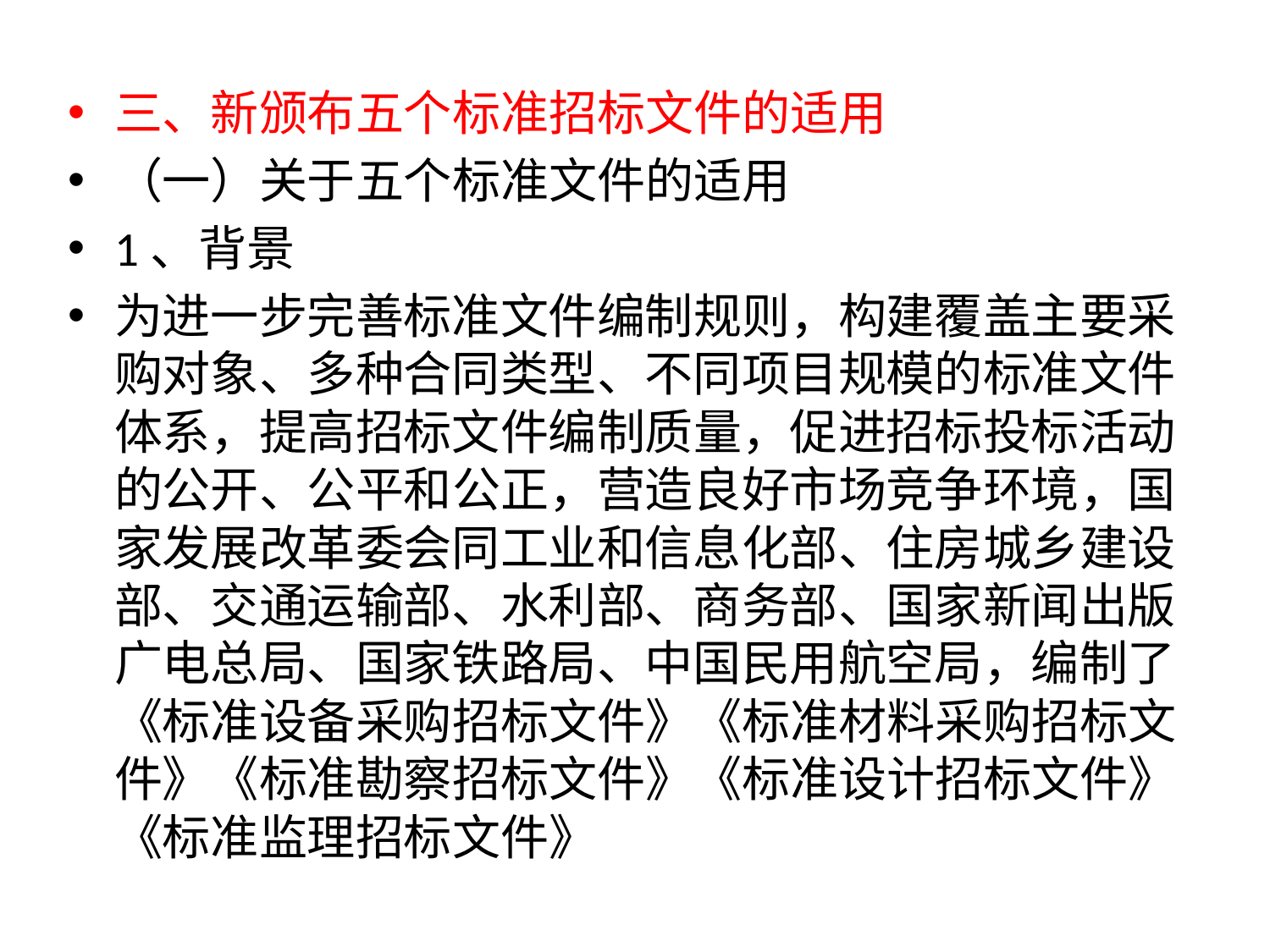

三、新颁布五个标准招标文件的适用
（一）关于五个标准文件的适用
1、背景
为进一步完善标准文件编制规则，构建覆盖主要采购对象、多种合同类型、不同项目规模的标准文件体系，提高招标文件编制质量，促进招标投标活动的公开、公平和公正，营造良好市场竞争环境，国家发展改革委会同工业和信息化部、住房城乡建设部、交通运输部、水利部、商务部、国家新闻出版广电总局、国家铁路局、中国民用航空局，编制了《标准设备采购招标文件》《标准材料采购招标文件》《标准勘察招标文件》《标准设计招标文件》《标准监理招标文件》